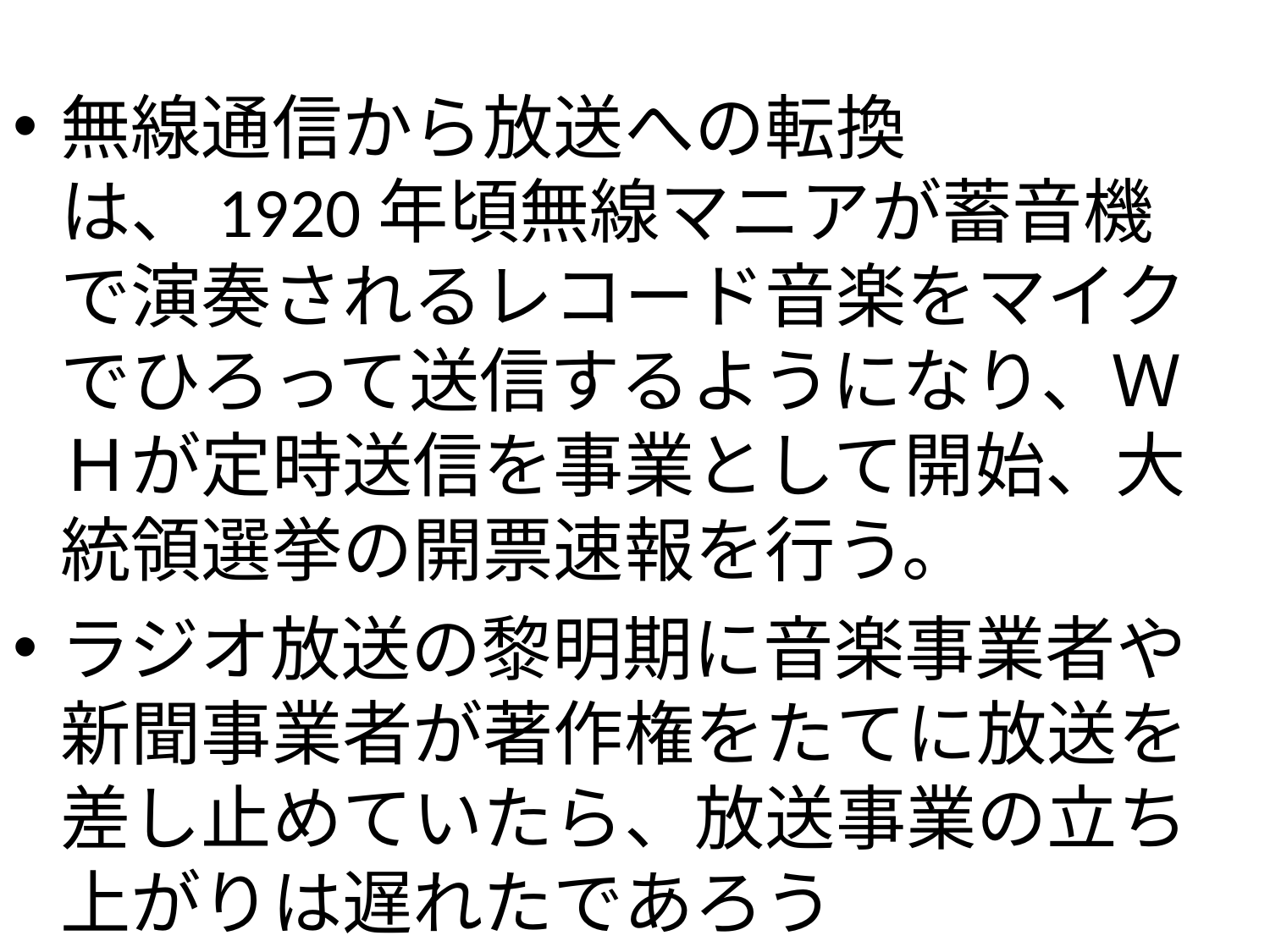

無線通信から放送への転換は、1920年頃無線マニアが蓄音機で演奏されるレコード音楽をマイクでひろって送信するようになり、ＷＨが定時送信を事業として開始、大統領選挙の開票速報を行う。
ラジオ放送の黎明期に音楽事業者や新聞事業者が著作権をたてに放送を差し止めていたら、放送事業の立ち上がりは遅れたであろう